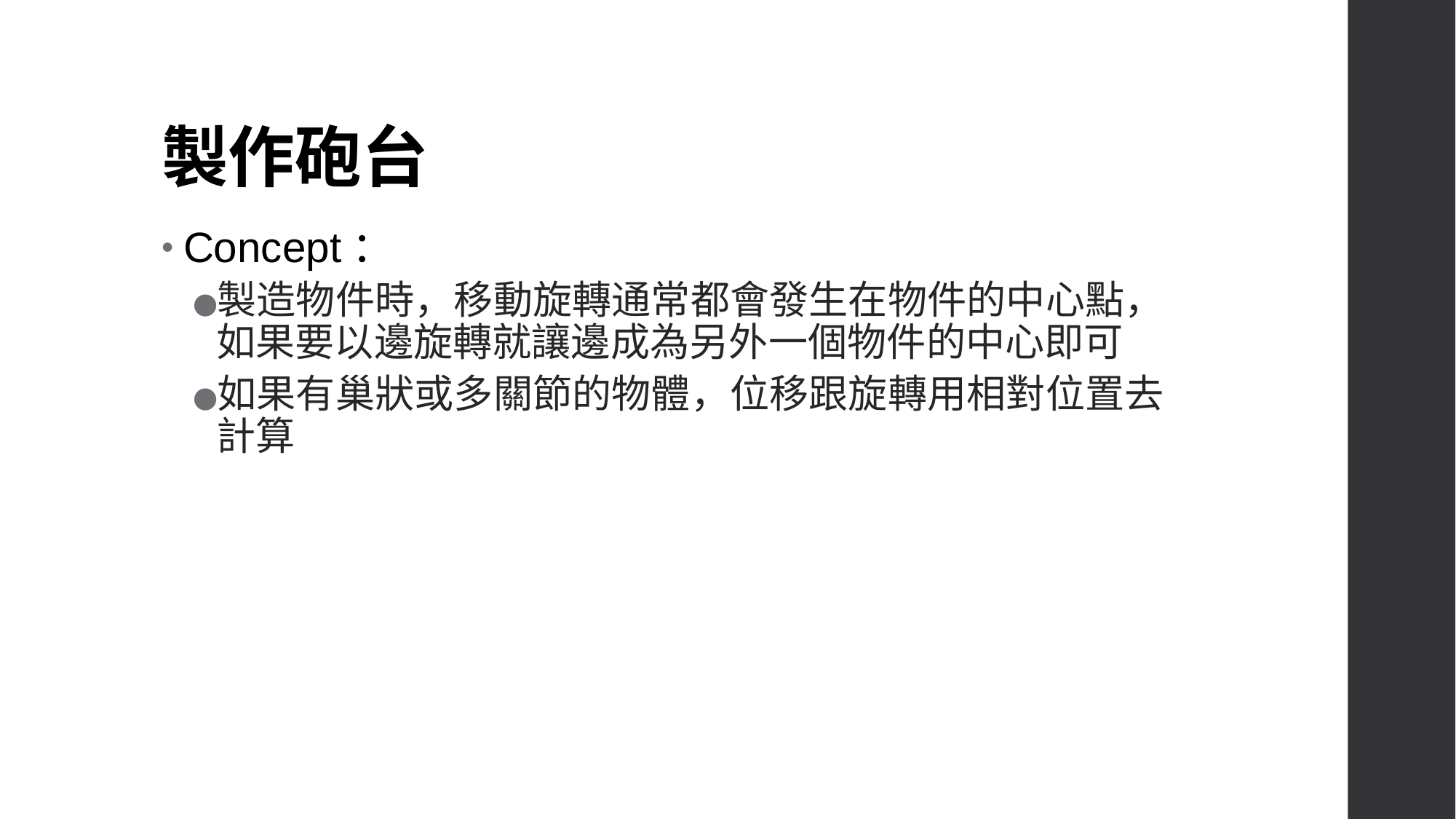

# 製作砲台
Concept：
製造物件時，移動旋轉通常都會發生在物件的中心點，如果要以邊旋轉就讓邊成為另外一個物件的中心即可
如果有巢狀或多關節的物體，位移跟旋轉用相對位置去計算